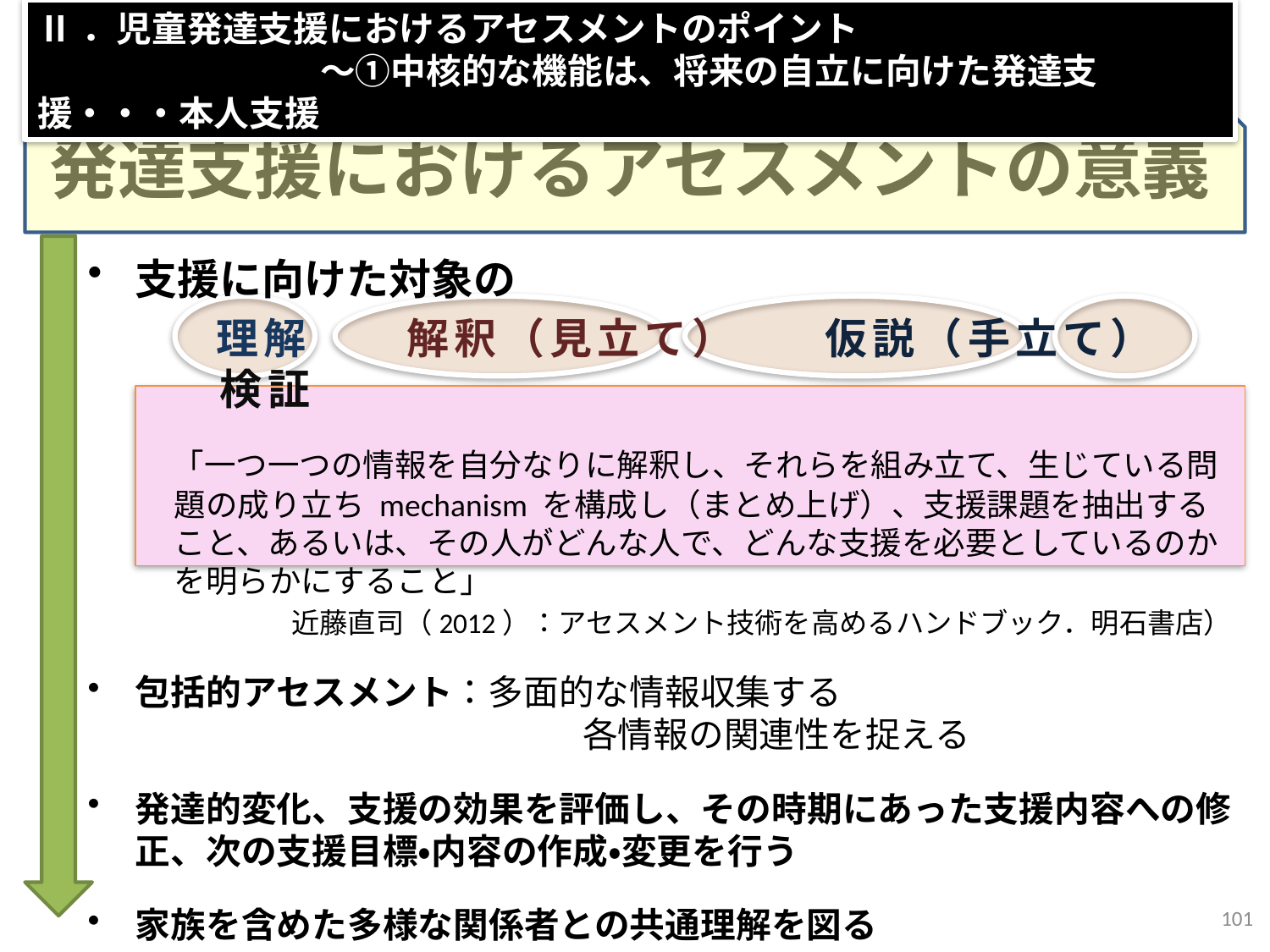

Ⅱ．児童発達支援におけるアセスメントのポイント
　　　　　　　　～①中核的な機能は、将来の自立に向けた発達支援・・・本人支援

# 発達支援におけるアセスメントの意義

支援に向けた対象の
        理解　　解釈（見立て）　　仮説（手立て）　　　検証
　　「一つ一つの情報を自分なりに解釈し、それらを組み立て、生じている問題の成り立ち mechanism を構成し（まとめ上げ）、支援課題を抽出すること、あるいは、その人がどんな人で、どんな支援を必要としているのかを明らかにすること」
近藤直司（2012）：アセスメント技術を高めるハンドブック．明石書店）
包括的アセスメント：多面的な情報収集する
　　　　　　　　　　　　　　各情報の関連性を捉える
発達的変化、支援の効果を評価し、その時期にあった支援内容への修正、次の支援目標・内容の作成・変更を行う
家族を含めた多様な関係者との共通理解を図る

101